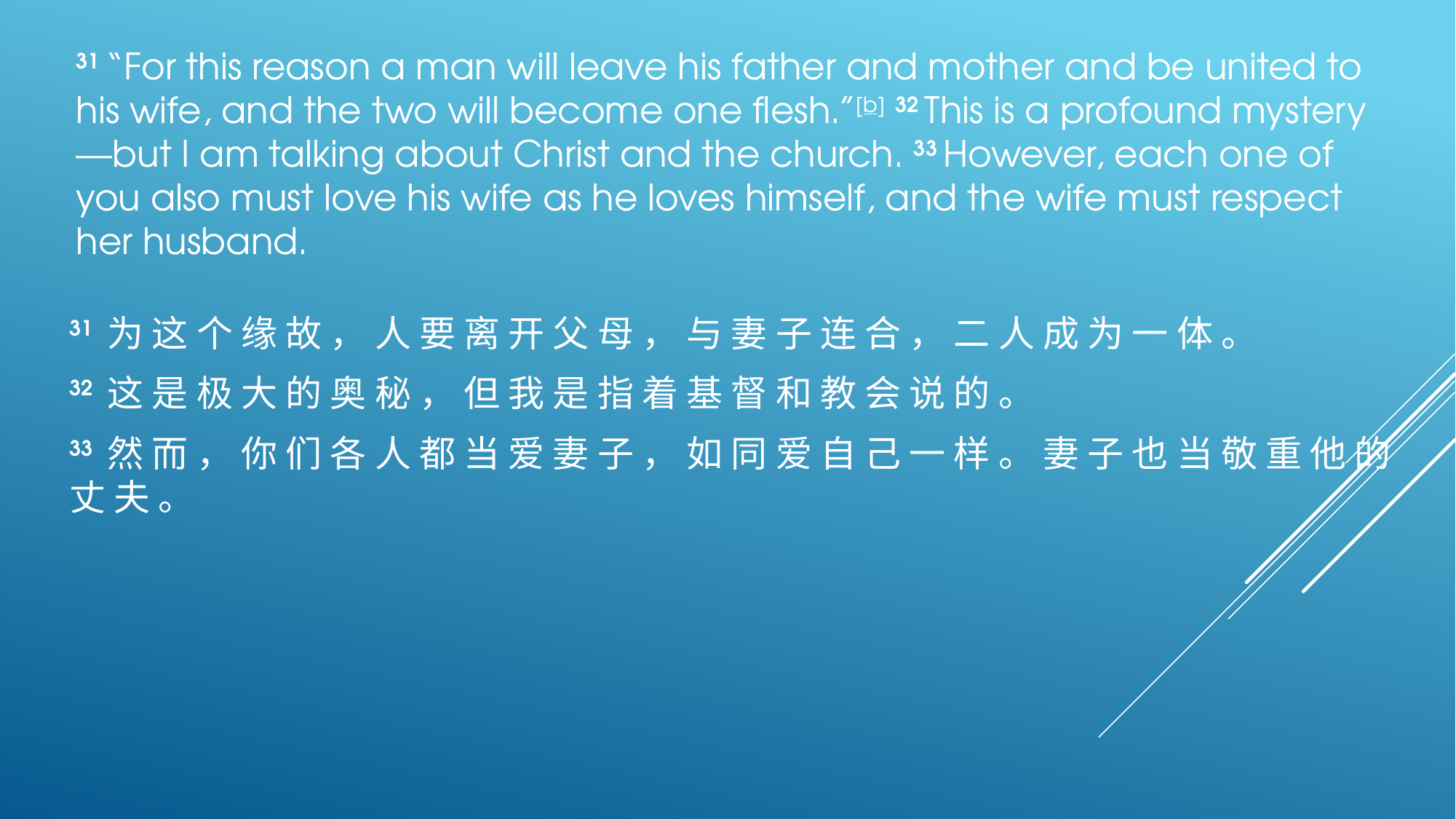

31 “For this reason a man will leave his father and mother and be united to his wife, and the two will become one flesh.”[b] 32 This is a profound mystery—but I am talking about Christ and the church. 33 However, each one of you also must love his wife as he loves himself, and the wife must respect her husband.
31 为 这 个 缘 故 ， 人 要 离 开 父 母 ， 与 妻 子 连 合 ， 二 人 成 为 一 体 。
32 这 是 极 大 的 奥 秘 ， 但 我 是 指 着 基 督 和 教 会 说 的 。
33 然 而 ， 你 们 各 人 都 当 爱 妻 子 ， 如 同 爱 自 己 一 样 。 妻 子 也 当 敬 重 他 的 丈 夫 。